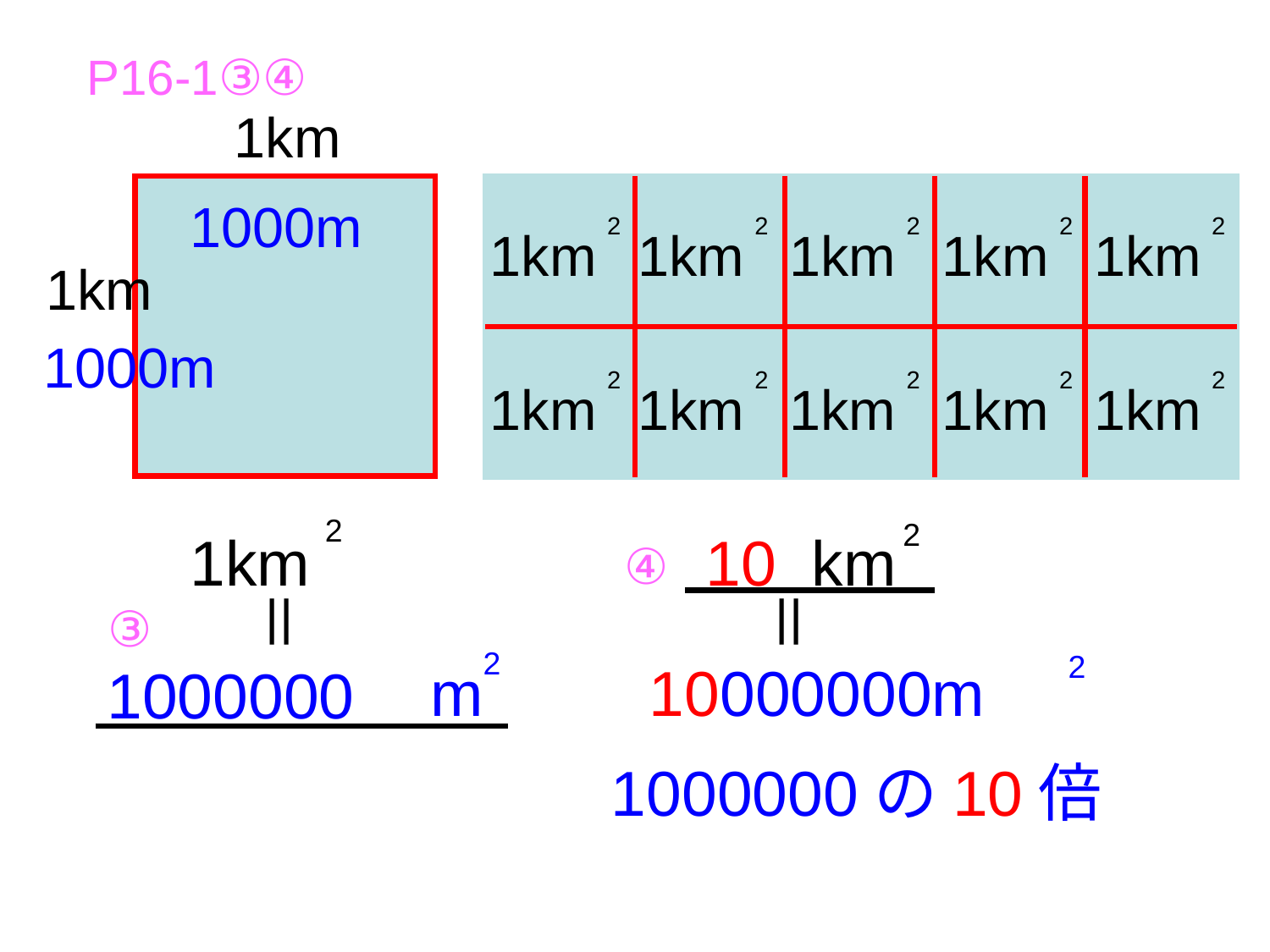

P16-1③④
1km

1000m
2
1km
2
1km
2
1km
2
1km
2
1km
1km
1000m
2
1km
2
1km
2
1km
2
1km
2
1km
2
1km
2
10
km
④
＝
＝
③
2
2
m
10000000m
1000000
1000000の10倍